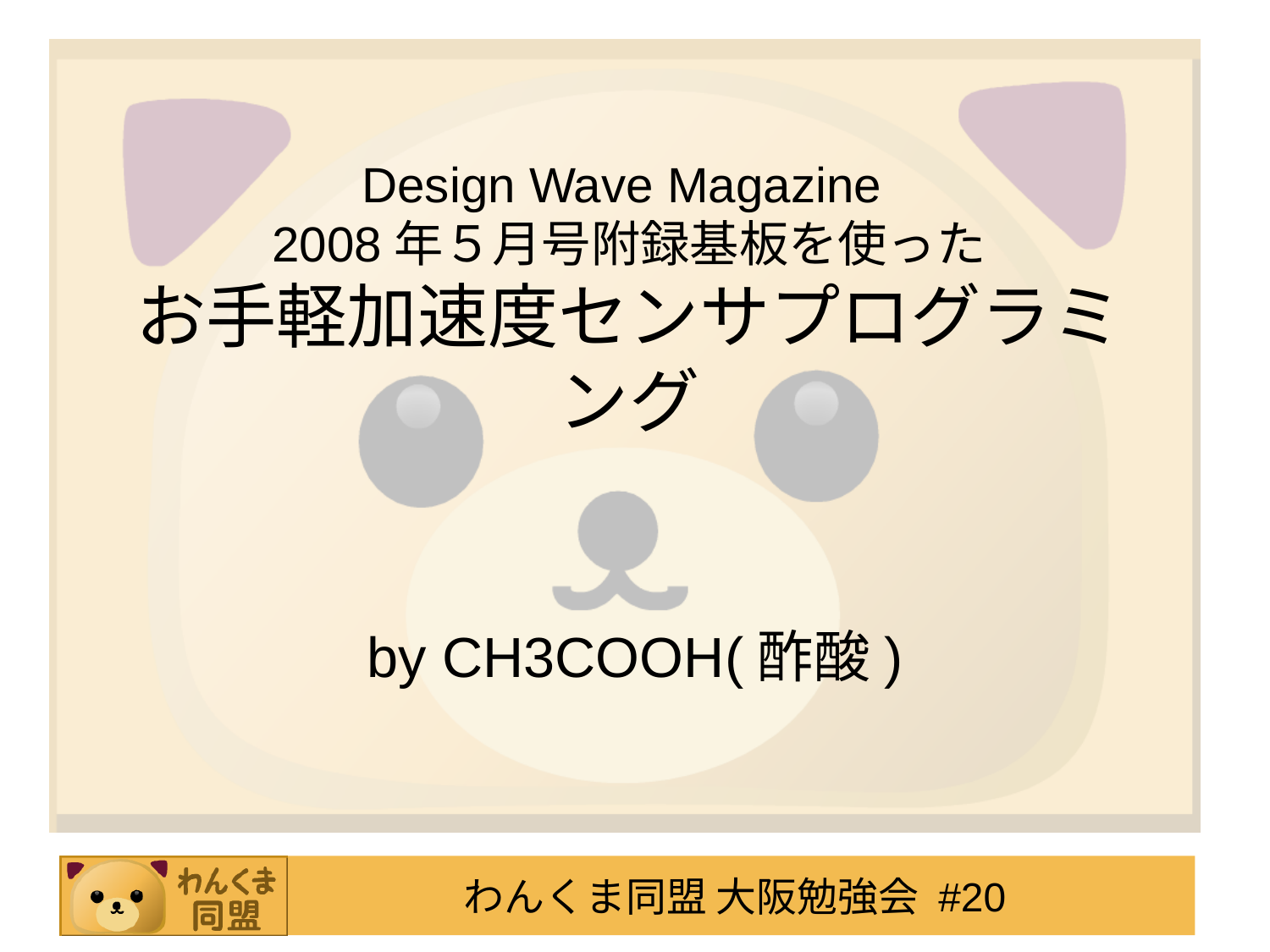

# Design Wave Magazine 2008年５月号附録基板を使った お手軽加速度センサプログラミング
by CH3COOH(酢酸)